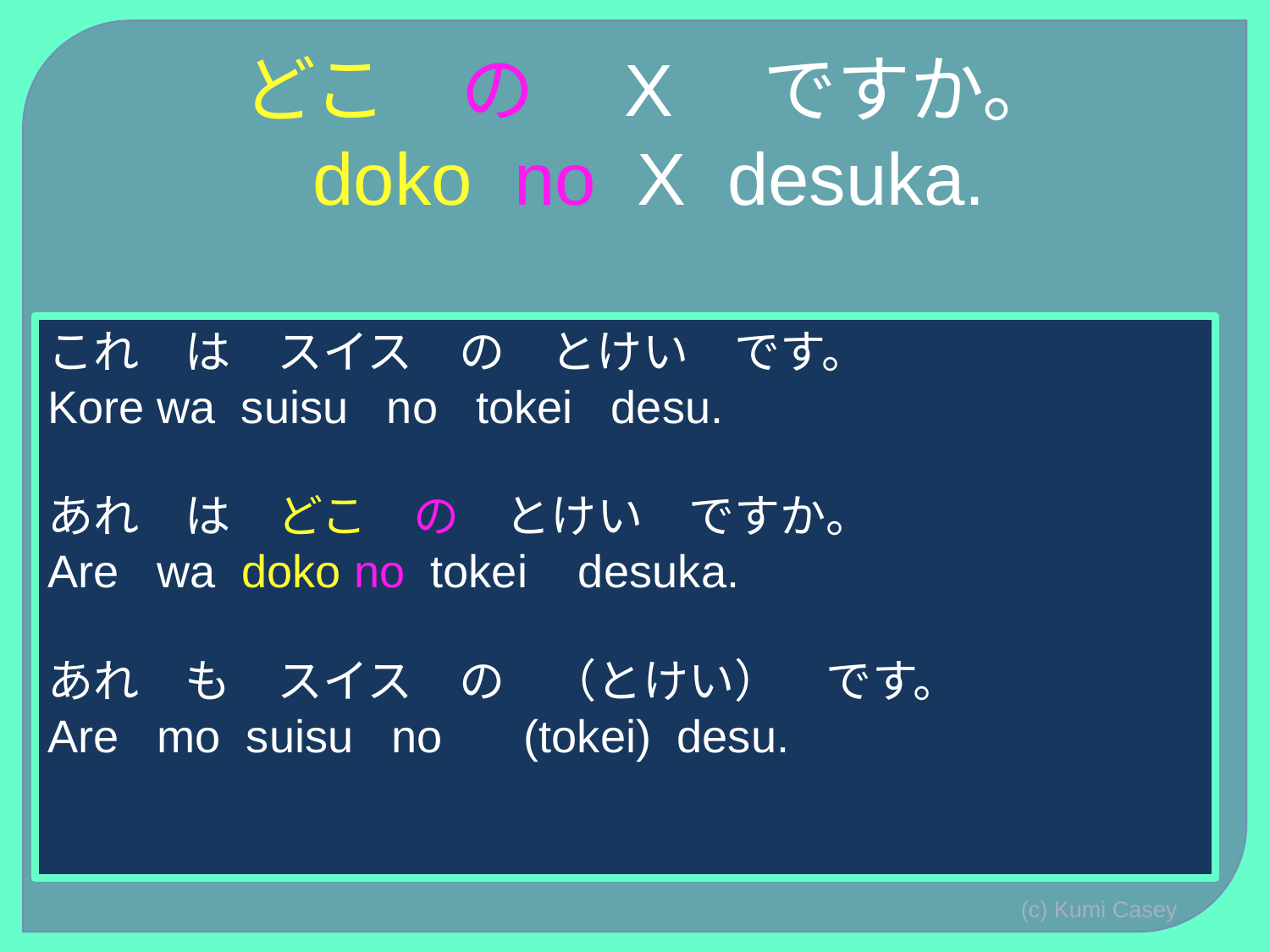

# どこ　の　X　ですか。 doko  no  X  desuka.
これ　は　スイス　の　とけい　です。
Kore wa  suisu   no   tokei   desu.

あれ　は　どこ　の　とけい　ですか。
Are   wa  doko no  tokei    desuka.

あれ　も　スイス　の　（とけい）　です。
Are   mo  suisu   no 　(tokei)  desu.

(c) Kumi Casey